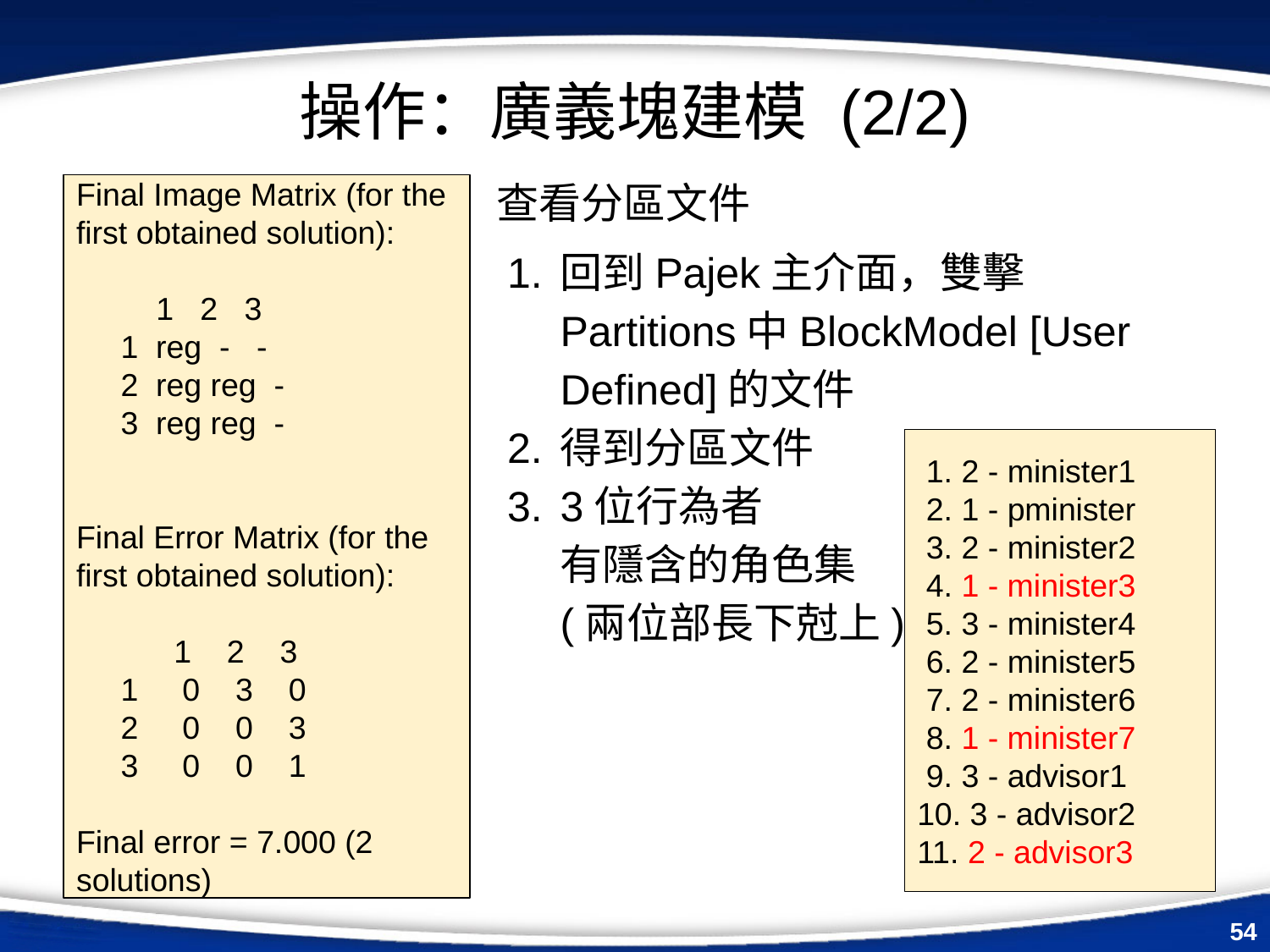

# 操作：廣義塊建模 (2/2)
查看分區文件
回到Pajek主介面，雙擊Partitions中BlockModel [User Defined]的文件
得到分區文件
3位行為者
有隱含的角色集
(兩位部長下尅上)
Final Image Matrix (for the first obtained solution):

         1   2   3
     1  reg  -   -
     2  reg reg  -
     3  reg reg  -

Final Error Matrix (for the first obtained solution):

           1    2    3
     1     0    3    0
     2     0    0    3
     3     0    0    1

Final error = 7.000 (2 solutions)
 1. 2 - minister1
 2. 1 - pminister
 3. 2 - minister2
 4. 1 - minister3
 5. 3 - minister4
 6. 2 - minister5
 7. 2 - minister6
 8. 1 - minister7
 9. 3 - advisor1
10. 3 - advisor2
11. 2 - advisor3
54